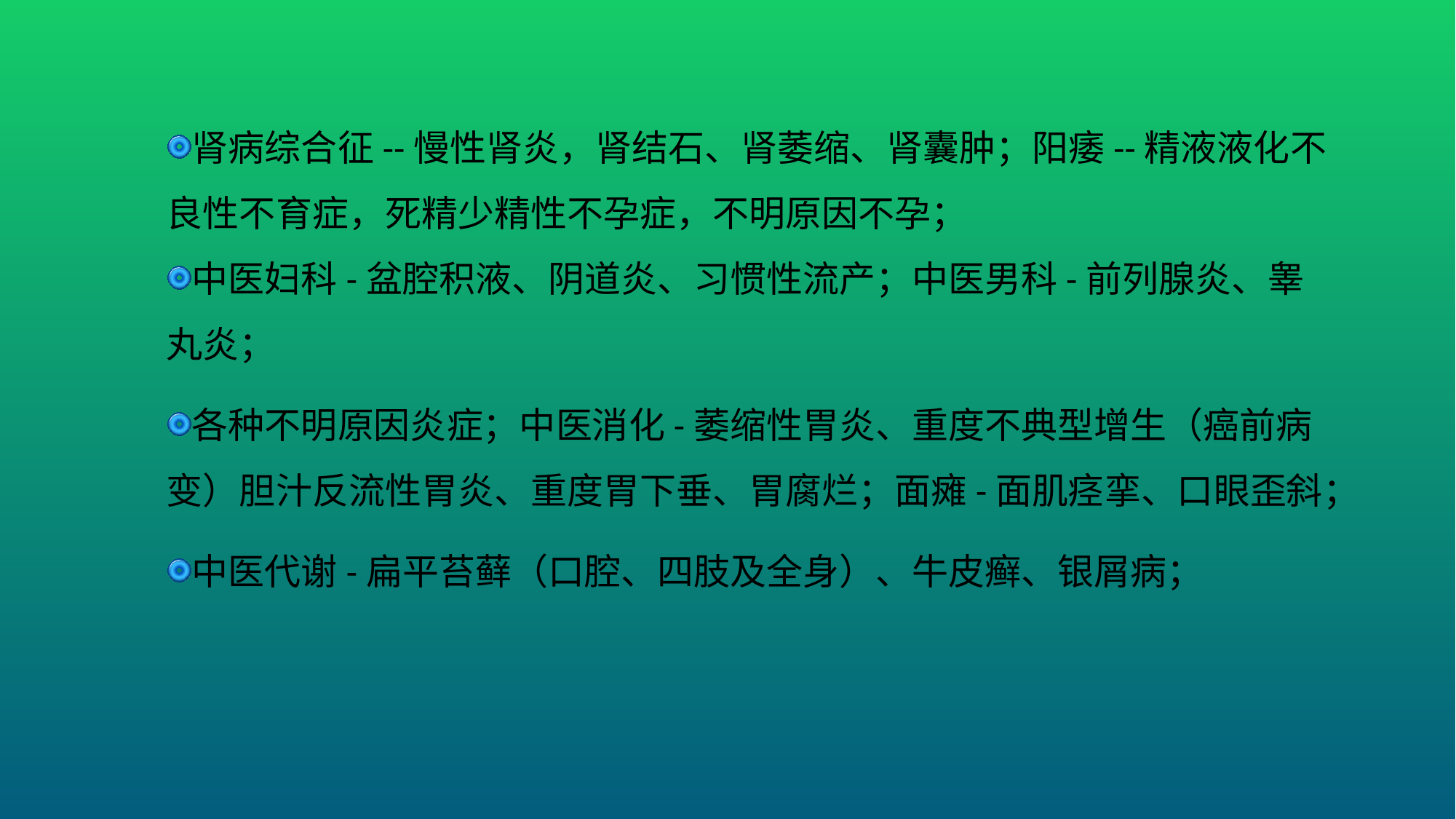

肾病综合征--慢性肾炎，肾结石、肾萎缩、肾囊肿；阳痿--精液液化不良性不育症，死精少精性不孕症，不明原因不孕；
中医妇科-盆腔积液、阴道炎、习惯性流产；中医男科-前列腺炎、睾丸炎；
各种不明原因炎症；中医消化-萎缩性胃炎、重度不典型增生（癌前病变）胆汁反流性胃炎、重度胃下垂、胃腐烂；面瘫-面肌痉挛、口眼歪斜；
中医代谢-扁平苔藓（口腔、四肢及全身）、牛皮癣、银屑病；